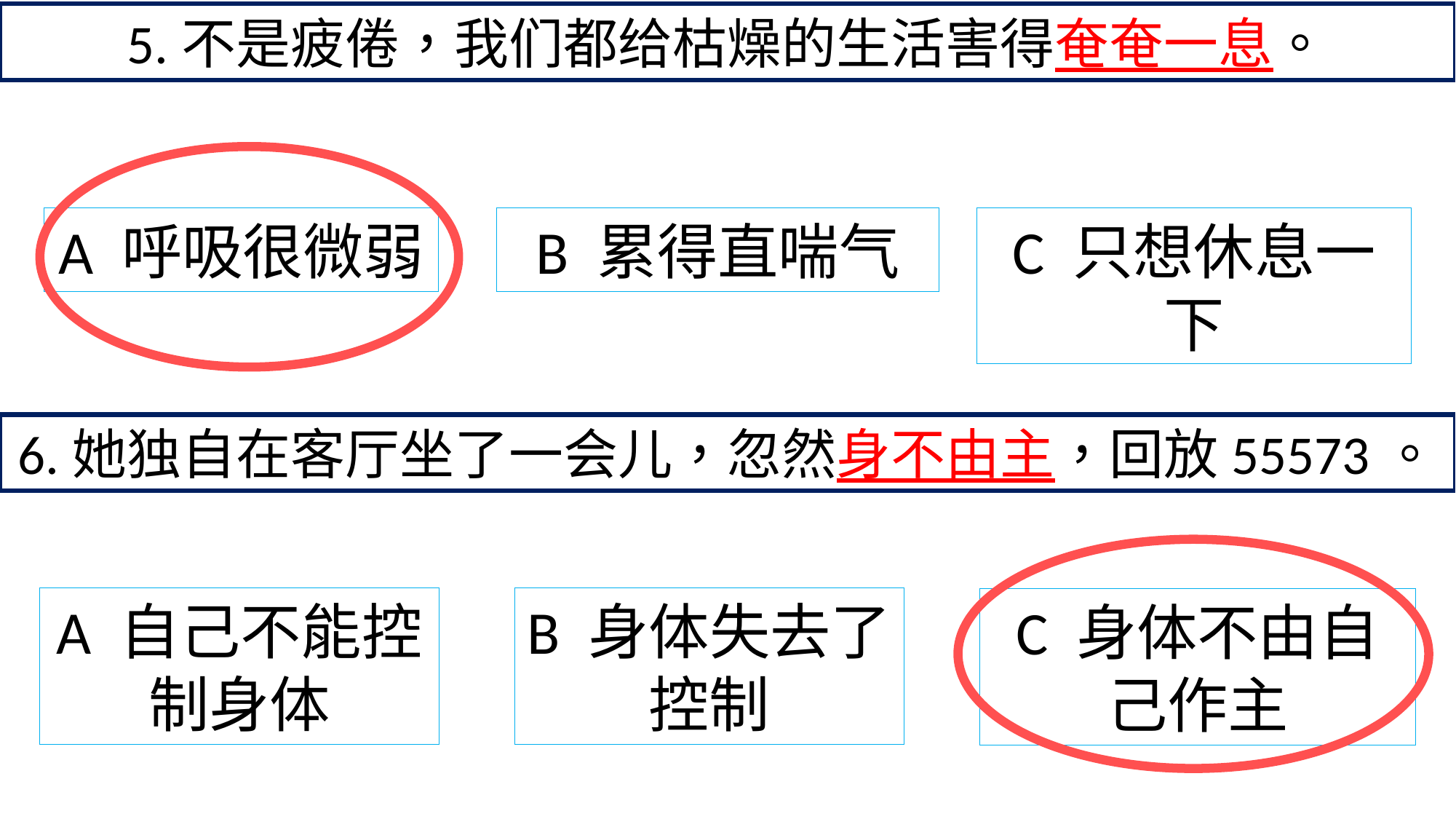

5.不是疲倦，我们都给枯燥的生活害得奄奄一息。

A 呼吸很微弱
B 累得直喘气
C 只想休息一下
6.她独自在客厅坐了一会儿，忽然身不由主，回放55573。

A 自己不能控制身体
B 身体失去了控制
C 身体不由自己作主